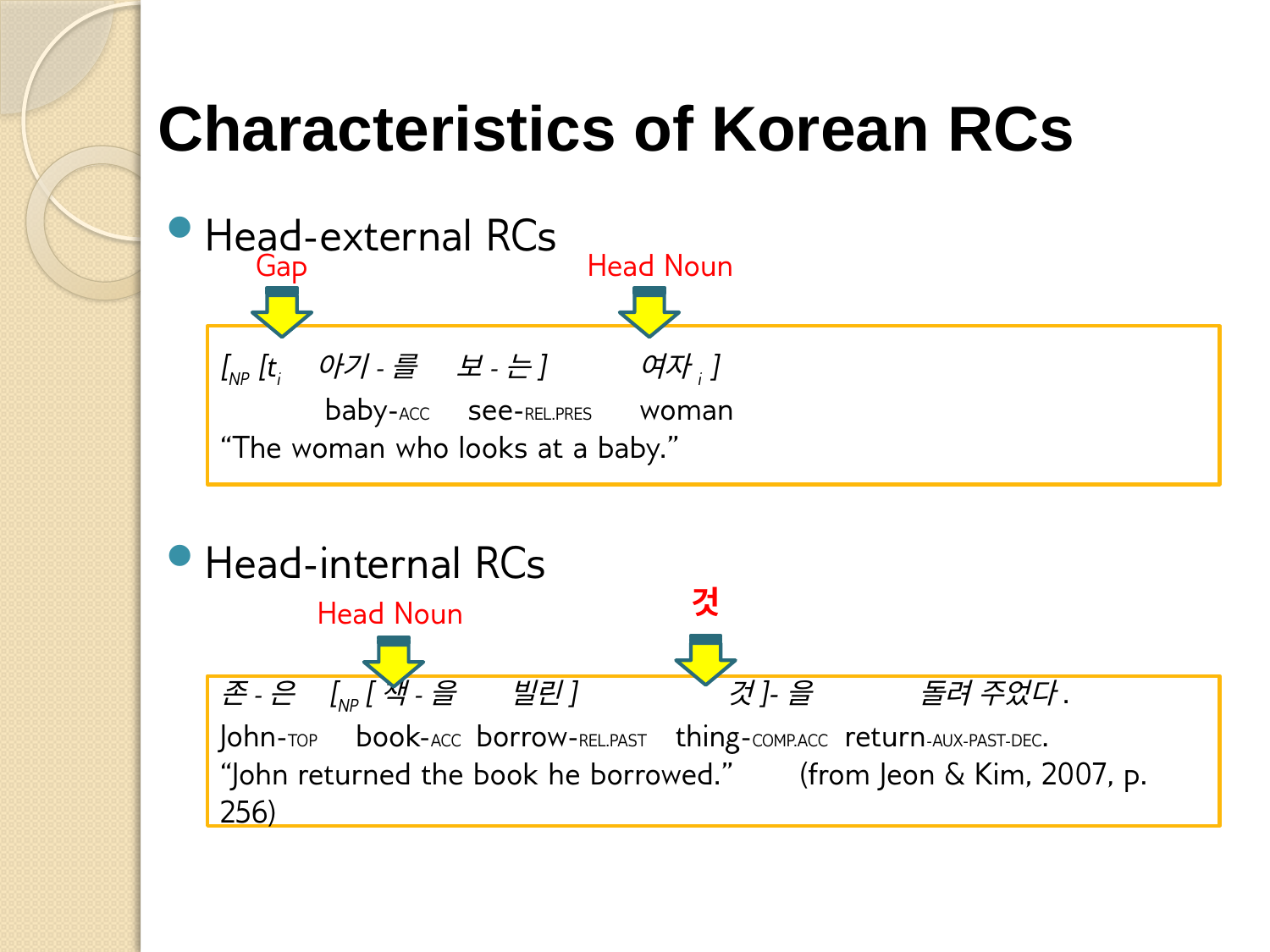

# Characteristics of Korean RCs
Head-external RCs

Head-internal RCs
Gap
Head Noun

[NP [ti   아기-를     보-는]         여자i ]
           baby-ACC    see-REL.PRES     woman
“The woman who looks at a baby.”
것
Head Noun

존-은   [NP [책-을       빌린]               것]-을            돌려 주었다.
John-TOP    book-ACC  borrow-REL.PAST   thing-COMP.ACC  return-AUX-PAST-DEC.
“John returned the book he borrowed.”       (from Jeon & Kim, 2007, p. 256)